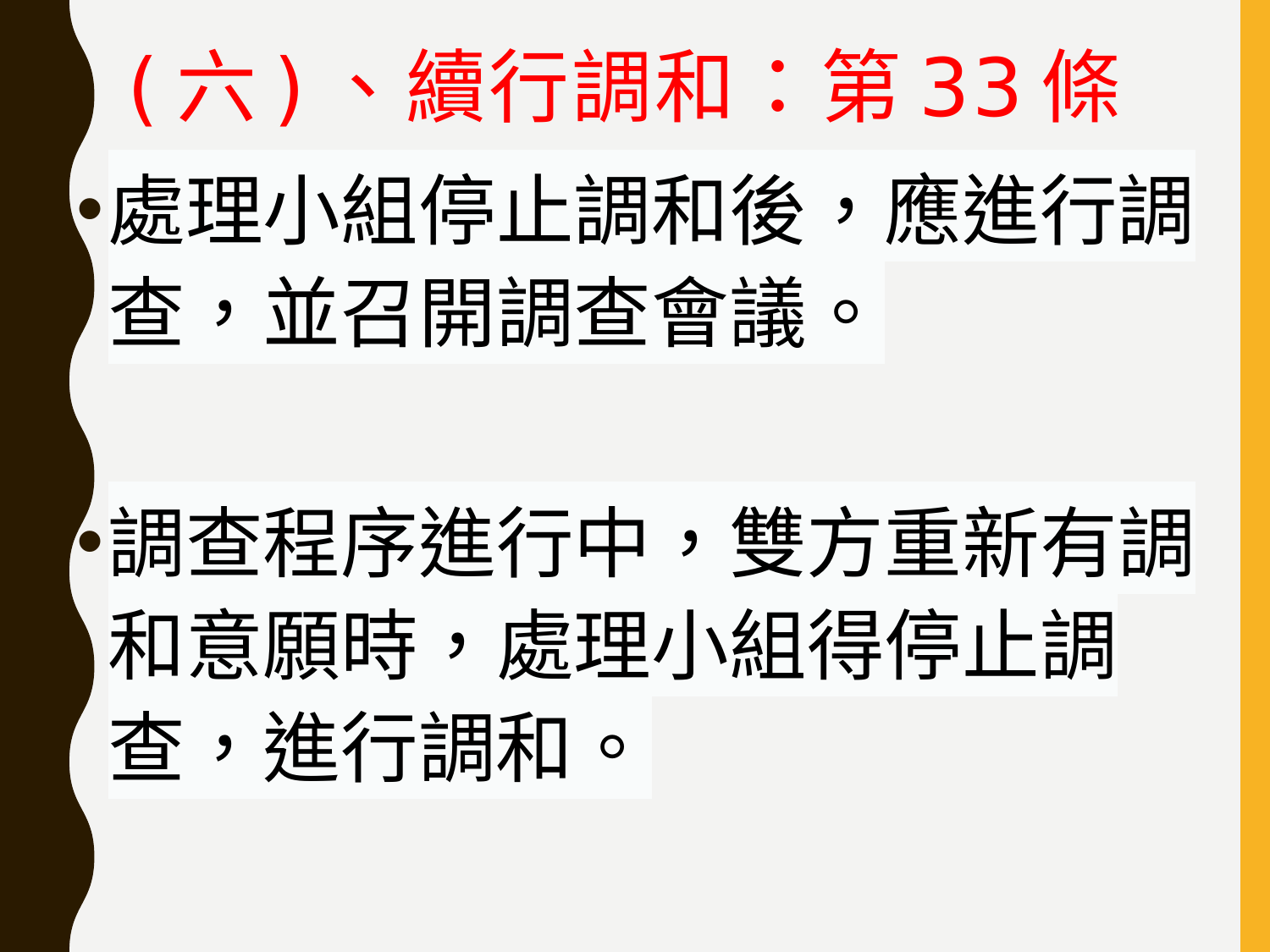

# (六)、續行調和：第33條
處理小組停止調和後，應進行調查，並召開調查會議。

調查程序進行中，雙方重新有調和意願時，處理小組得停止調查，進行調和。